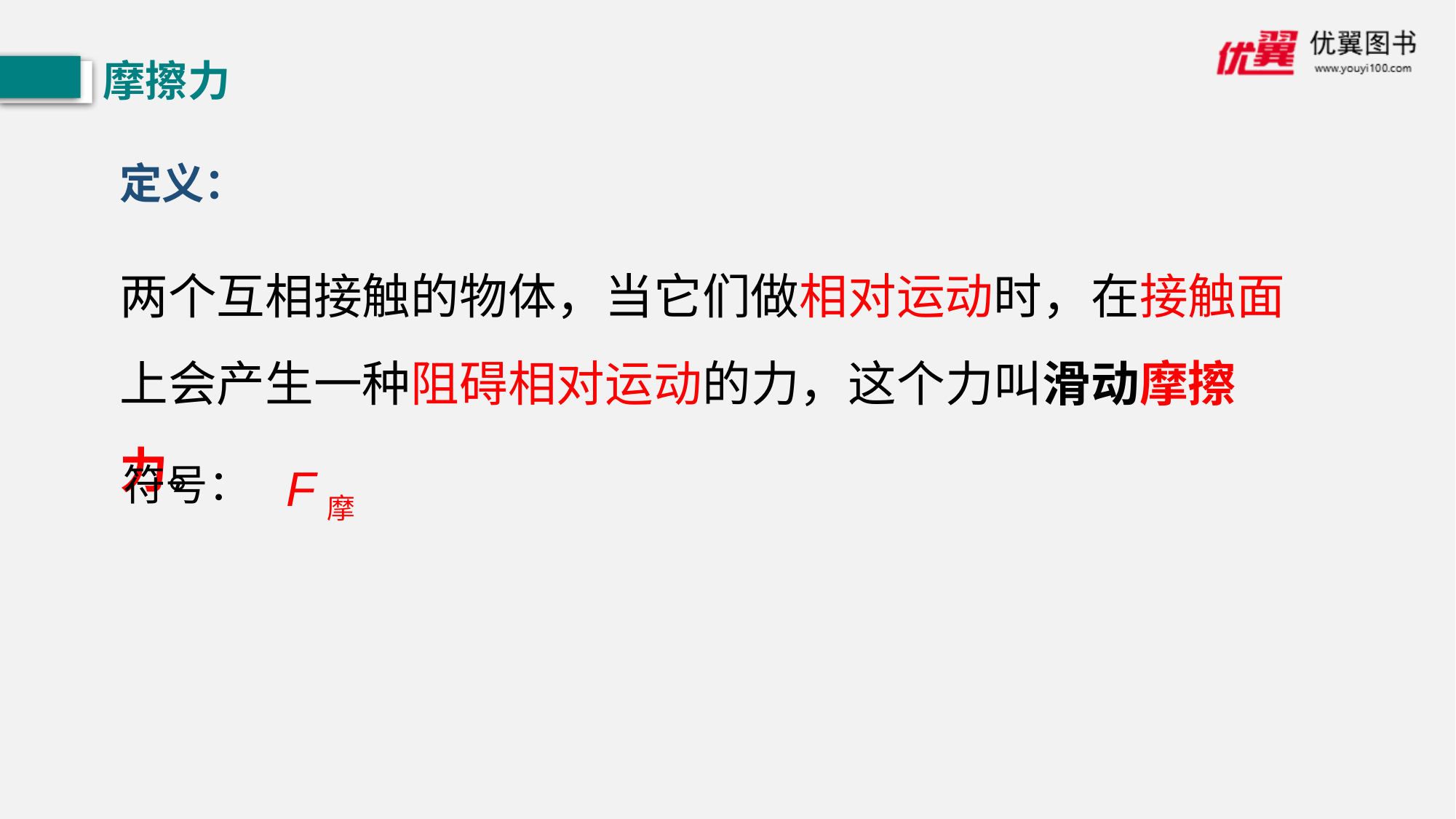

摩擦力

定义：

两个互相接触的物体，当它们做相对运动时，在接触面上会产生一种阻碍相对运动的力，这个力叫滑动摩擦力。

符号：
F摩